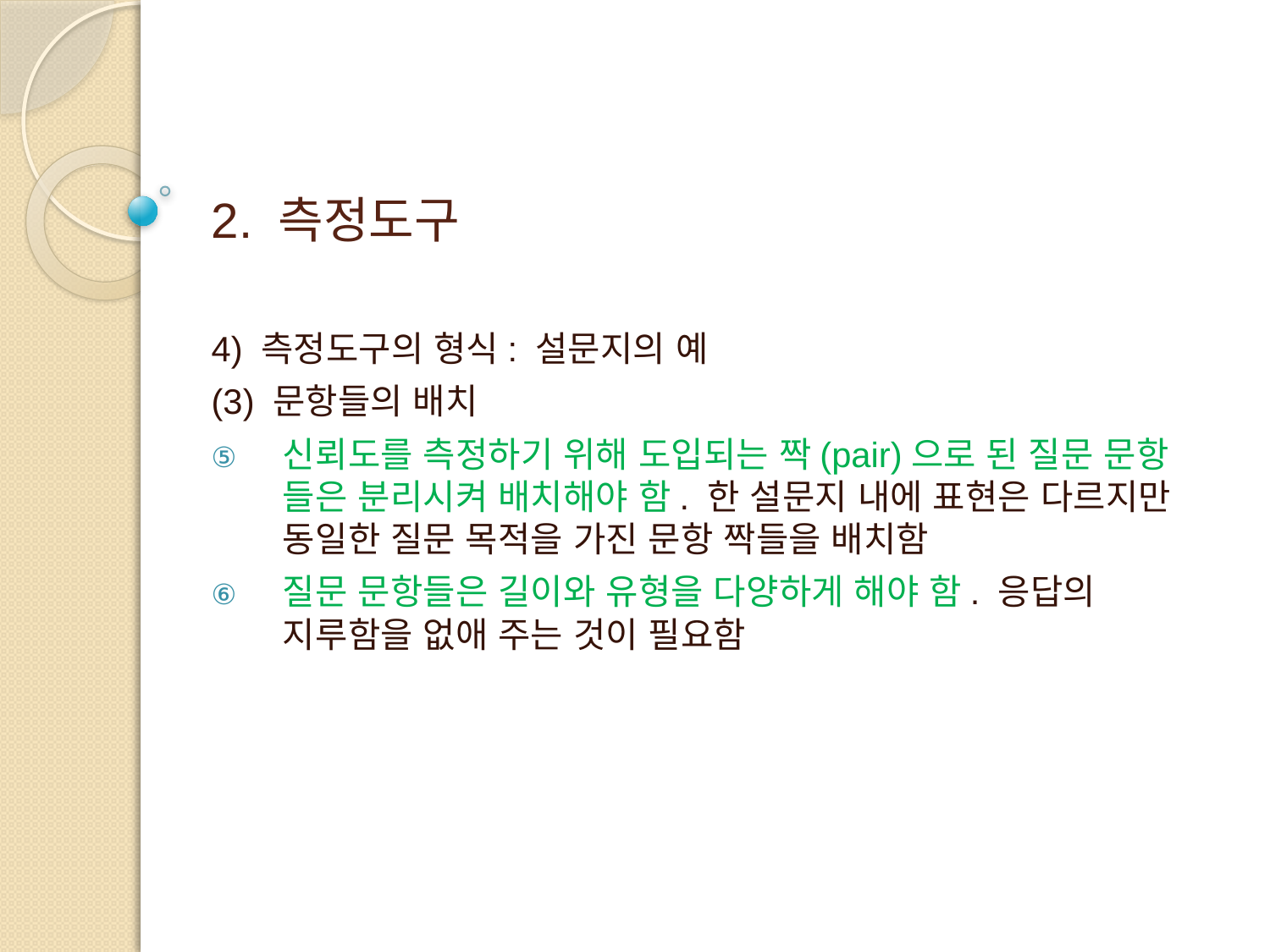

# 2. 측정도구
4) 측정도구의 형식: 설문지의 예
(3) 문항들의 배치
신뢰도를 측정하기 위해 도입되는 짝(pair)으로 된 질문 문항 들은 분리시켜 배치해야 함. 한 설문지 내에 표현은 다르지만 동일한 질문 목적을 가진 문항 짝들을 배치함
질문 문항들은 길이와 유형을 다양하게 해야 함. 응답의 지루함을 없애 주는 것이 필요함